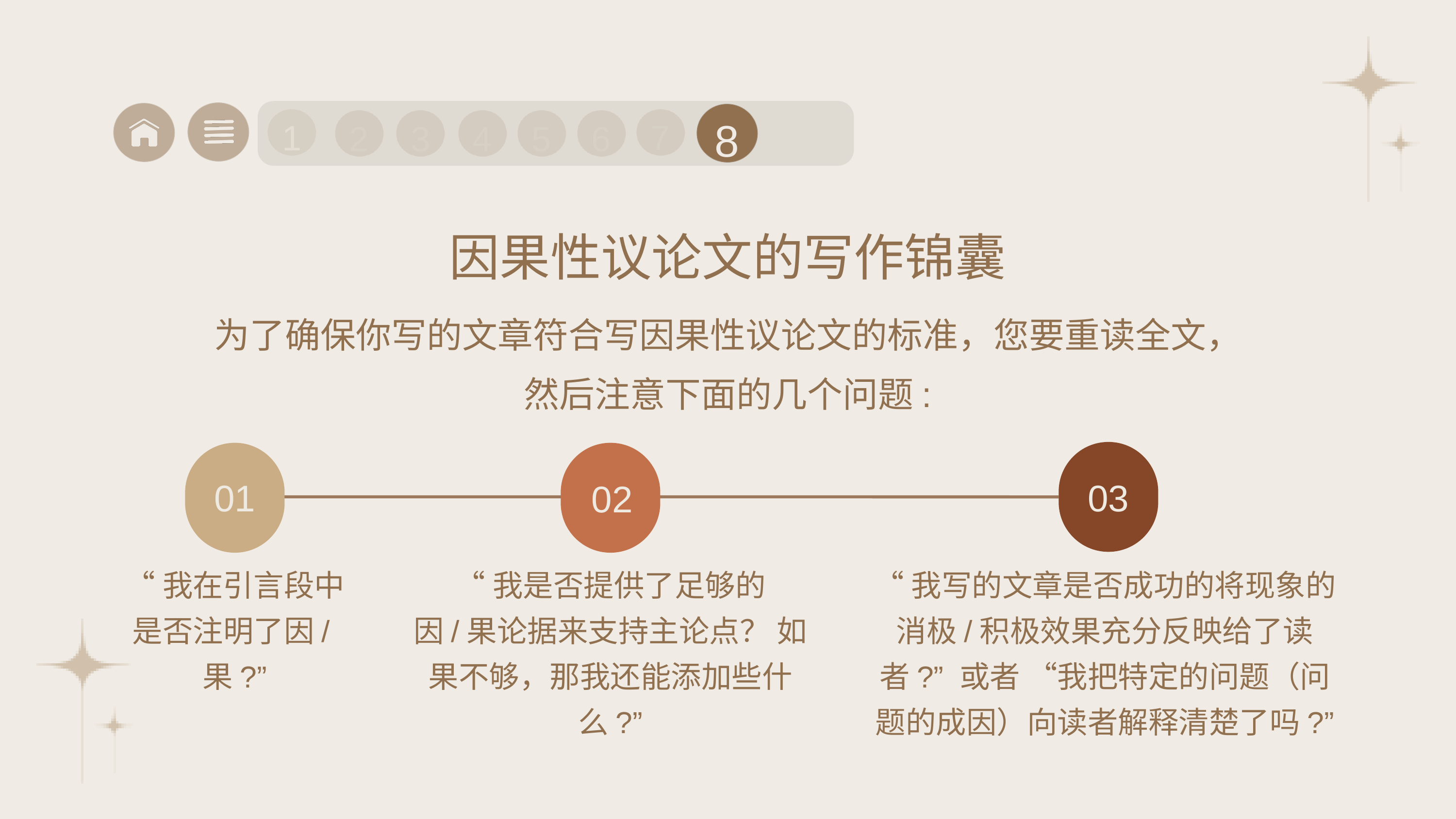

8

7

1

2

4

6

3

5

因果性议论文的写作锦囊
为了确保你写的文章符合写因果性议论文的标准，您要重读全文，然后注意下面的几个问题:

02
01
03

“我在引言段中是否注明了因/果?”
“我是否提供了足够的因/果论据来支持主论点？ 如果不够，那我还能添加些什么?”
“我写的文章是否成功的将现象的消极/积极效果充分反映给了读者?” 或者 “我把特定的问题（问题的成因）向读者解释清楚了吗?”